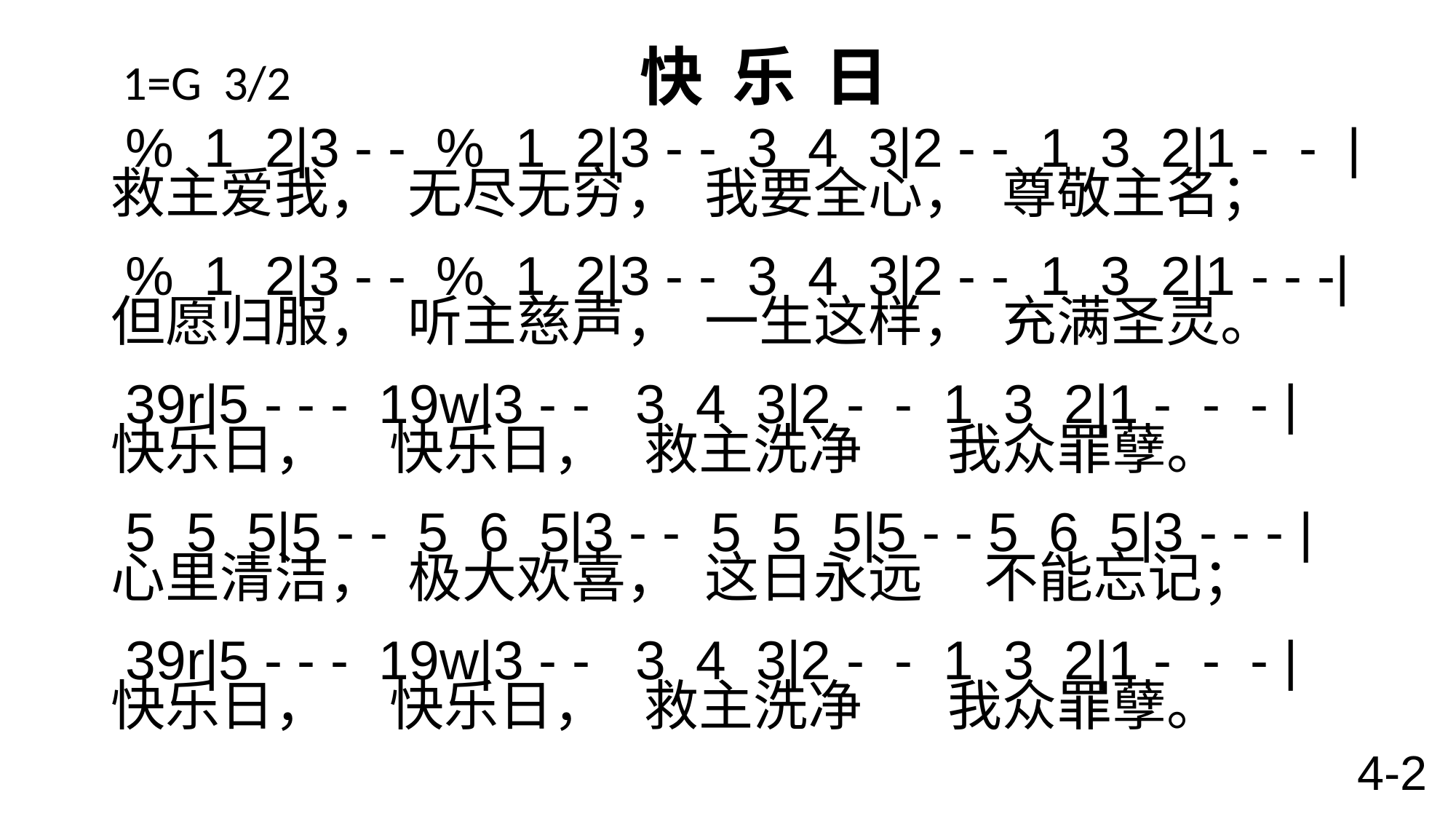

# 1=G  3/2                               快  乐  日
 %  1  2|3 - -  %  1  2|3 - -  3  4  3|2 - -  1  3  2|1 -  -  |
救主爱我，  无尽无穷，  我要全心，  尊敬主名；
 %  1  2|3 - -  %  1  2|3 - -  3  4  3|2 - -  1  3  2|1 - - -|
但愿归服，  听主慈声，  一生这样，  充满圣灵。
 39r|5 - - -  19w|3 - -   3  4  3|2 -  -  1  3  2|1 -  -  - |
快乐日，     快乐日，   救主洗净       我众罪孽。
 5  5  5|5 - -  5  6  5|3 - -  5  5  5|5 - - 5  6  5|3 - - - |
心里清洁，  极大欢喜，  这日永远     不能忘记；
 39r|5 - - -  19w|3 - -   3  4  3|2 -  -  1  3  2|1 -  -  - |
快乐日，     快乐日，   救主洗净       我众罪孽。
4-2